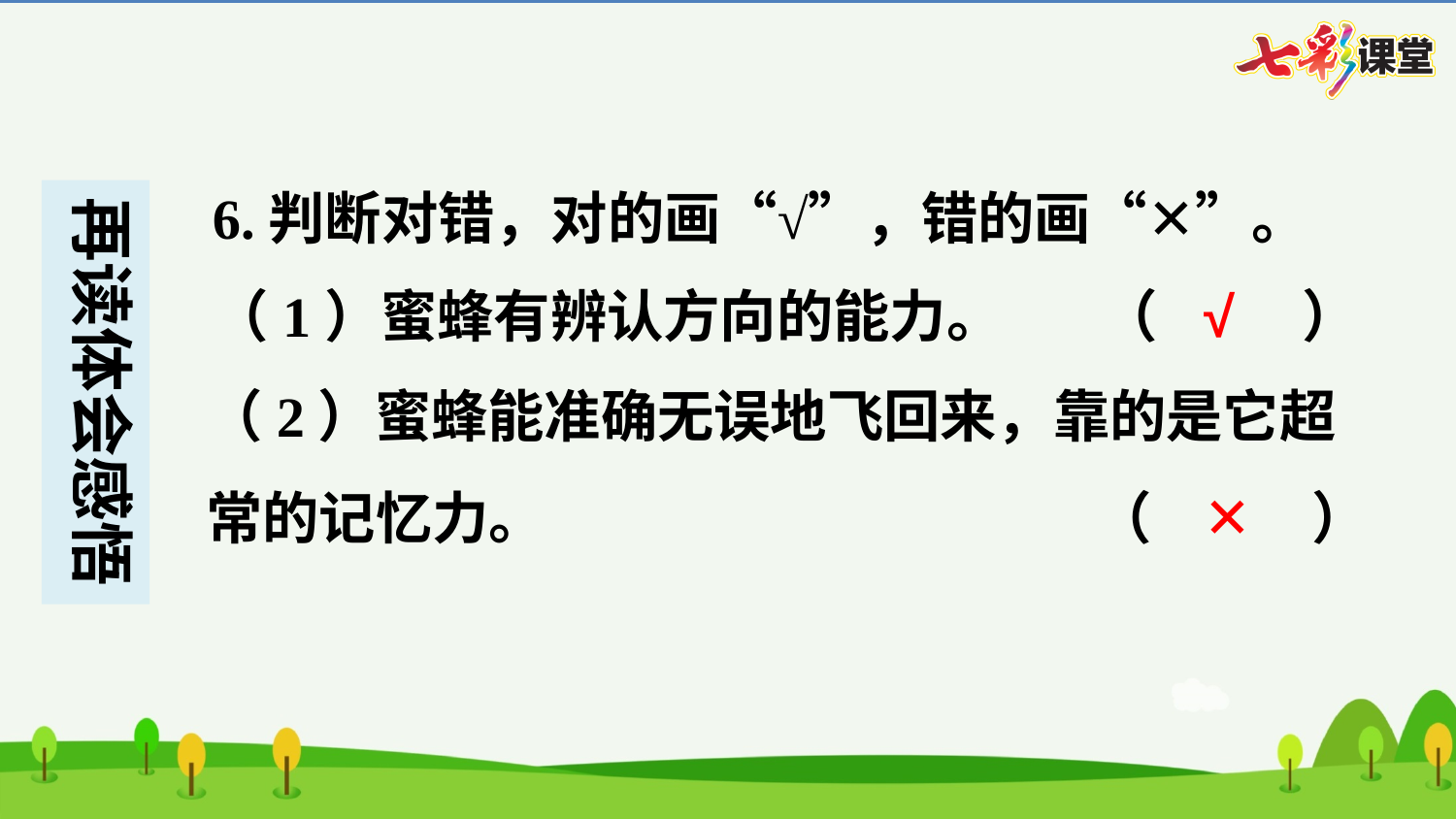

6.判断对错，对的画“√”，错的画“✕”。
√
（1）蜜蜂有辨认方向的能力。	（　√　）
（2）蜜蜂能准确无误地飞回来，靠的是它超常的记忆力。	（　✕　）
✕